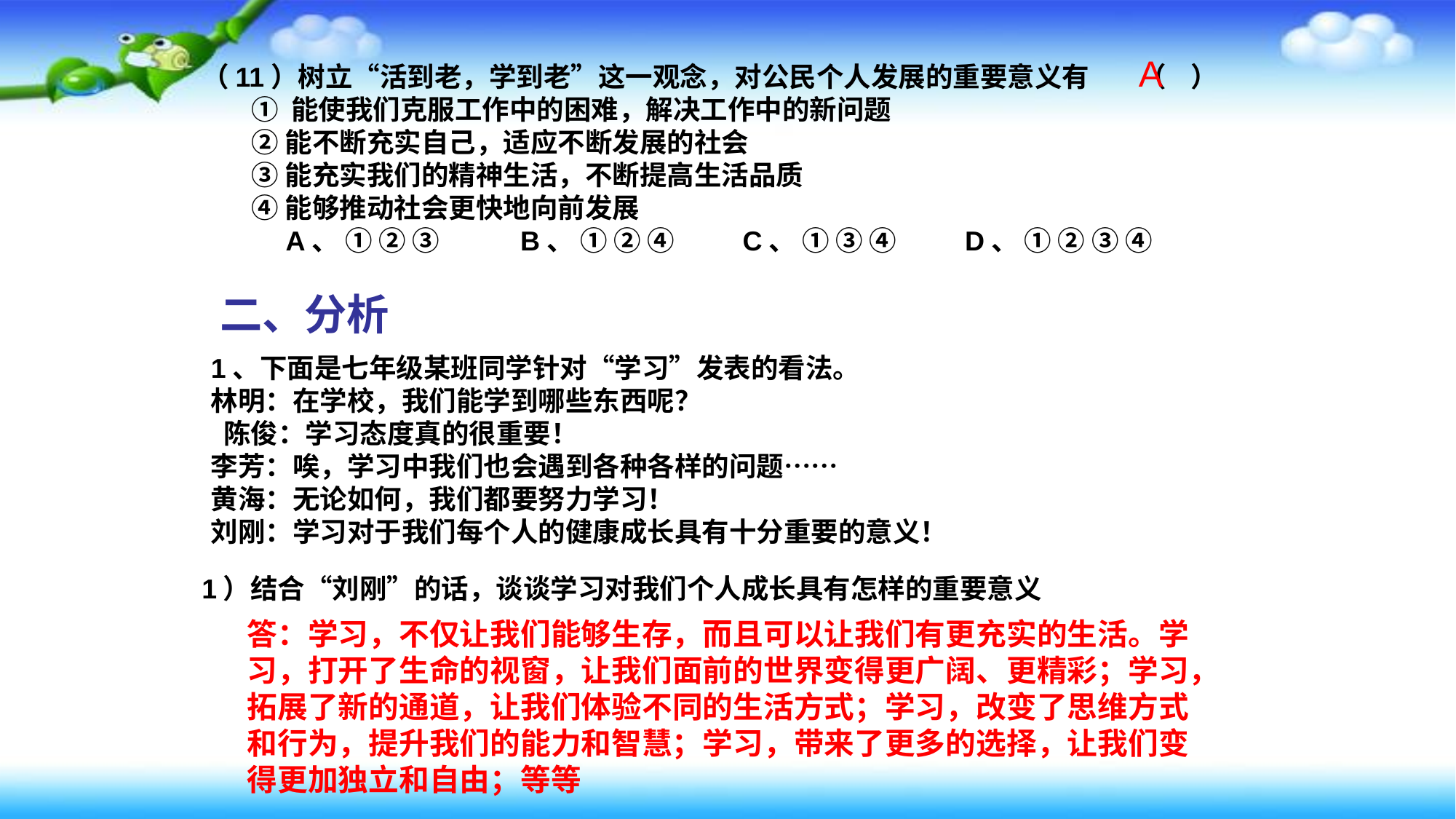

A
（11）树立“活到老，学到老”这一观念，对公民个人发展的重要意义有        （    ）
        ① 能使我们克服工作中的困难，解决工作中的新问题
        ②能不断充实自己，适应不断发展的社会
        ③能充实我们的精神生活，不断提高生活品质
        ④能够推动社会更快地向前发展
           A、 ① ② ③            B、 ① ② ④          C、 ① ③ ④          D、 ① ② ③ ④
二、分析
1、下面是七年级某班同学针对“学习”发表的看法。
林明：在学校，我们能学到哪些东西呢？
 陈俊：学习态度真的很重要！
李芳：唉，学习中我们也会遇到各种各样的问题……
黄海：无论如何，我们都要努力学习！
刘刚：学习对于我们每个人的健康成长具有十分重要的意义！
1）结合“刘刚”的话，谈谈学习对我们个人成长具有怎样的重要意义
答：学习，不仅让我们能够生存，而且可以让我们有更充实的生活。学习，打开了生命的视窗，让我们面前的世界变得更广阔、更精彩；学习，拓展了新的通道，让我们体验不同的生活方式；学习，改变了思维方式和行为，提升我们的能力和智慧；学习，带来了更多的选择，让我们变得更加独立和自由；等等